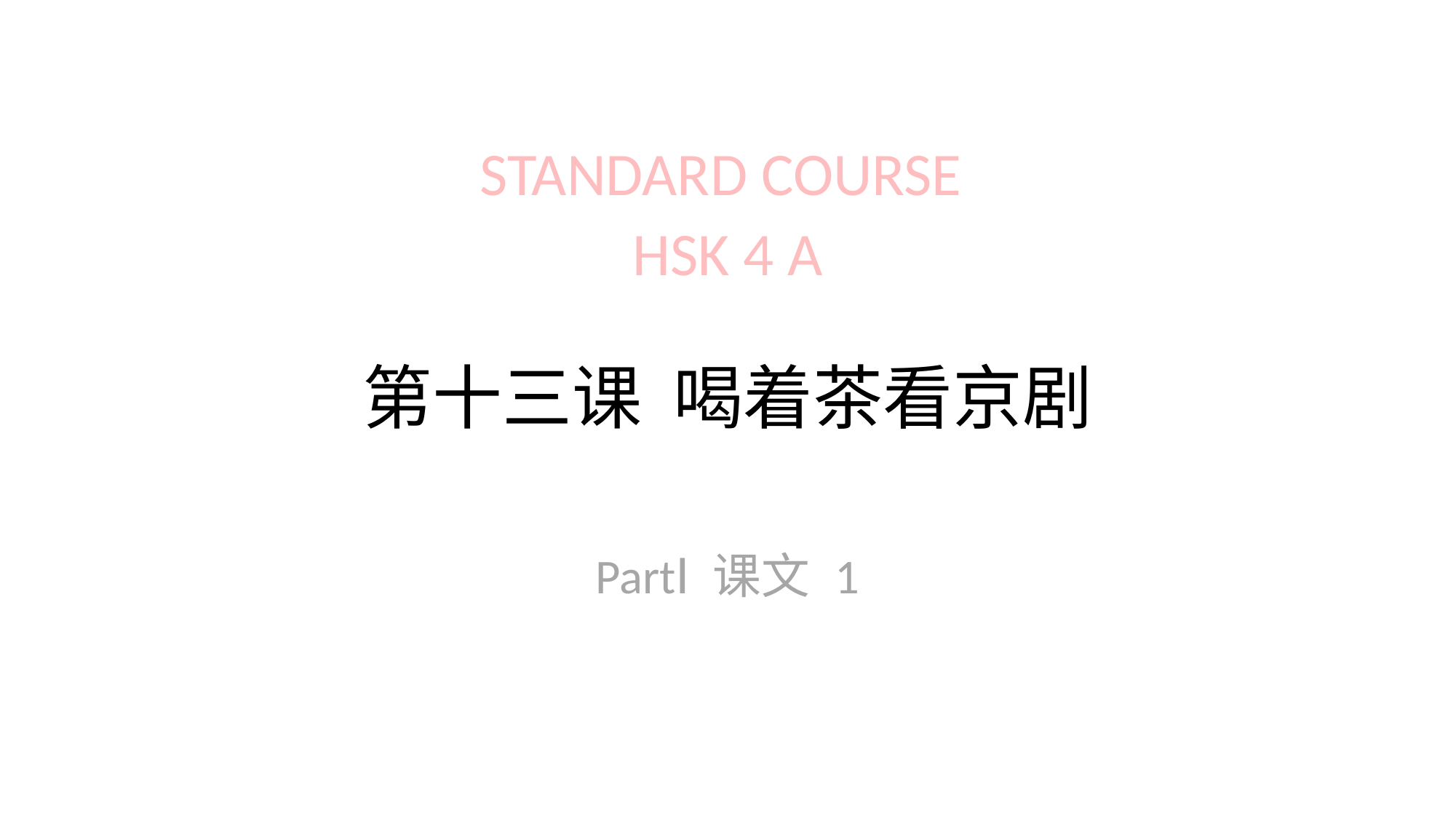

STANDARD COURSE
HSK 4 A
# 第十三课  喝着茶看京剧
PartⅠ 课文 1